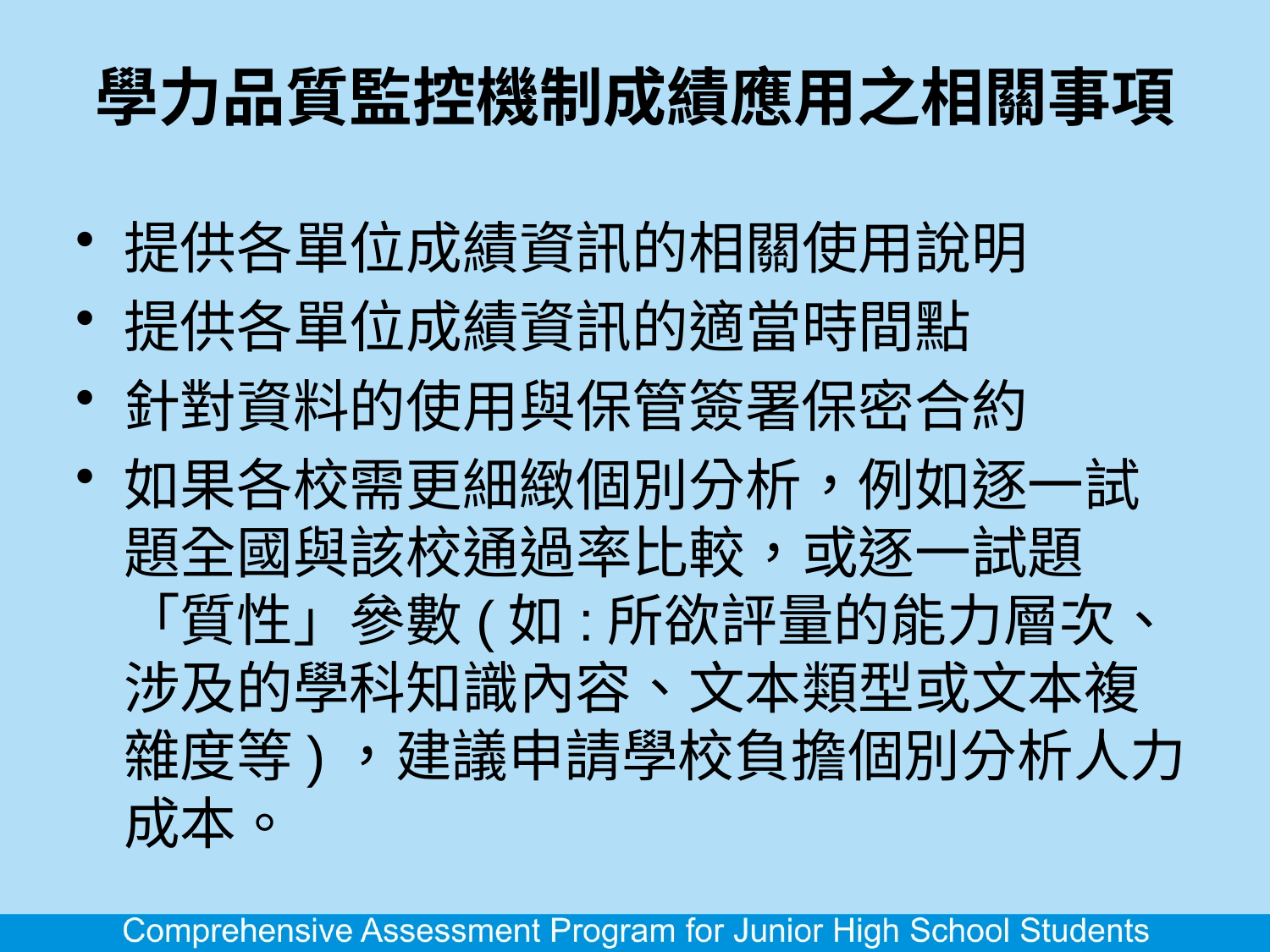

# 學力品質監控機制成績應用之相關事項
提供各單位成績資訊的相關使用說明
提供各單位成績資訊的適當時間點
針對資料的使用與保管簽署保密合約
如果各校需更細緻個別分析，例如逐一試題全國與該校通過率比較，或逐一試題「質性」參數(如:所欲評量的能力層次、涉及的學科知識內容、文本類型或文本複雜度等)，建議申請學校負擔個別分析人力成本。